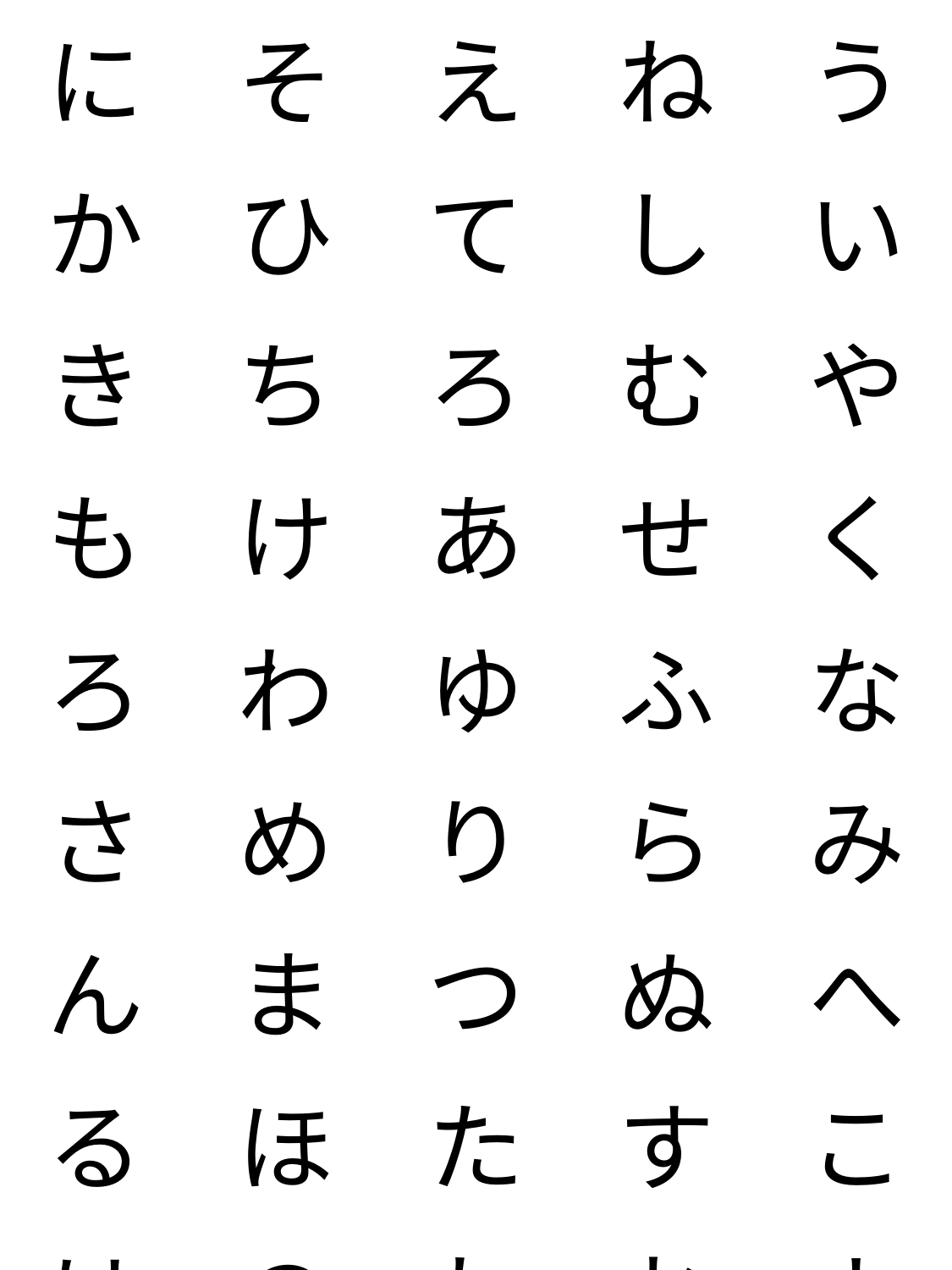

| に | そ | え | ね | う |
| --- | --- | --- | --- | --- |
| か | ひ | て | し | い |
| き | ち | ろ | む | や |
| も | け | あ | せ | く |
| ろ | わ | ゆ | ふ | な |
| さ | め | り | ら | み |
| ん | ま | つ | ぬ | へ |
| る | ほ | た | す | こ |
| は | の | れ | お | よ |